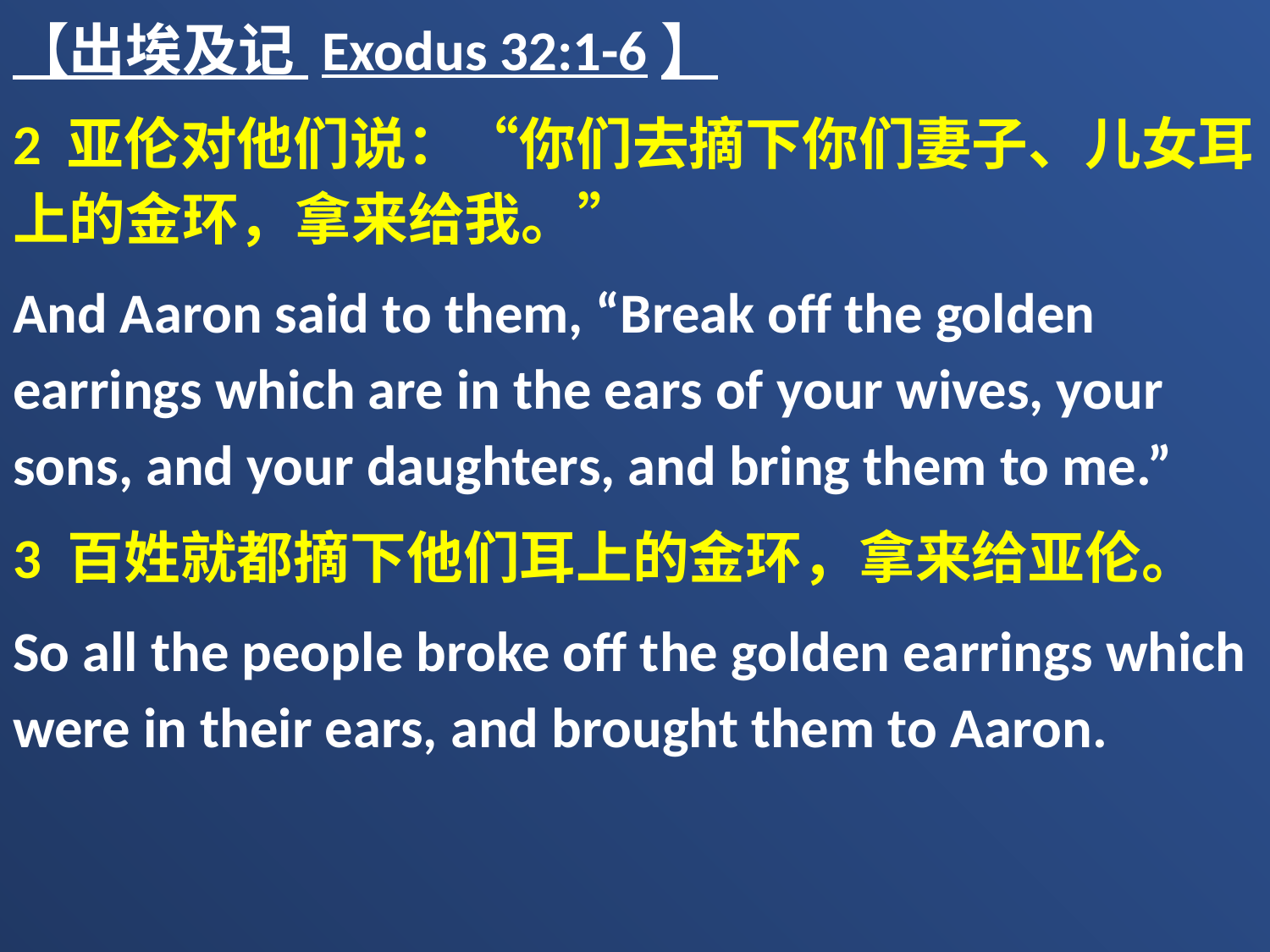

【出埃及记 Exodus 32:1-6】
2 亚伦对他们说：“你们去摘下你们妻子、儿女耳上的金环，拿来给我。”
And Aaron said to them, “Break off the golden earrings which are in the ears of your wives, your sons, and your daughters, and bring them to me.”
3 百姓就都摘下他们耳上的金环，拿来给亚伦。
So all the people broke off the golden earrings which were in their ears, and brought them to Aaron.